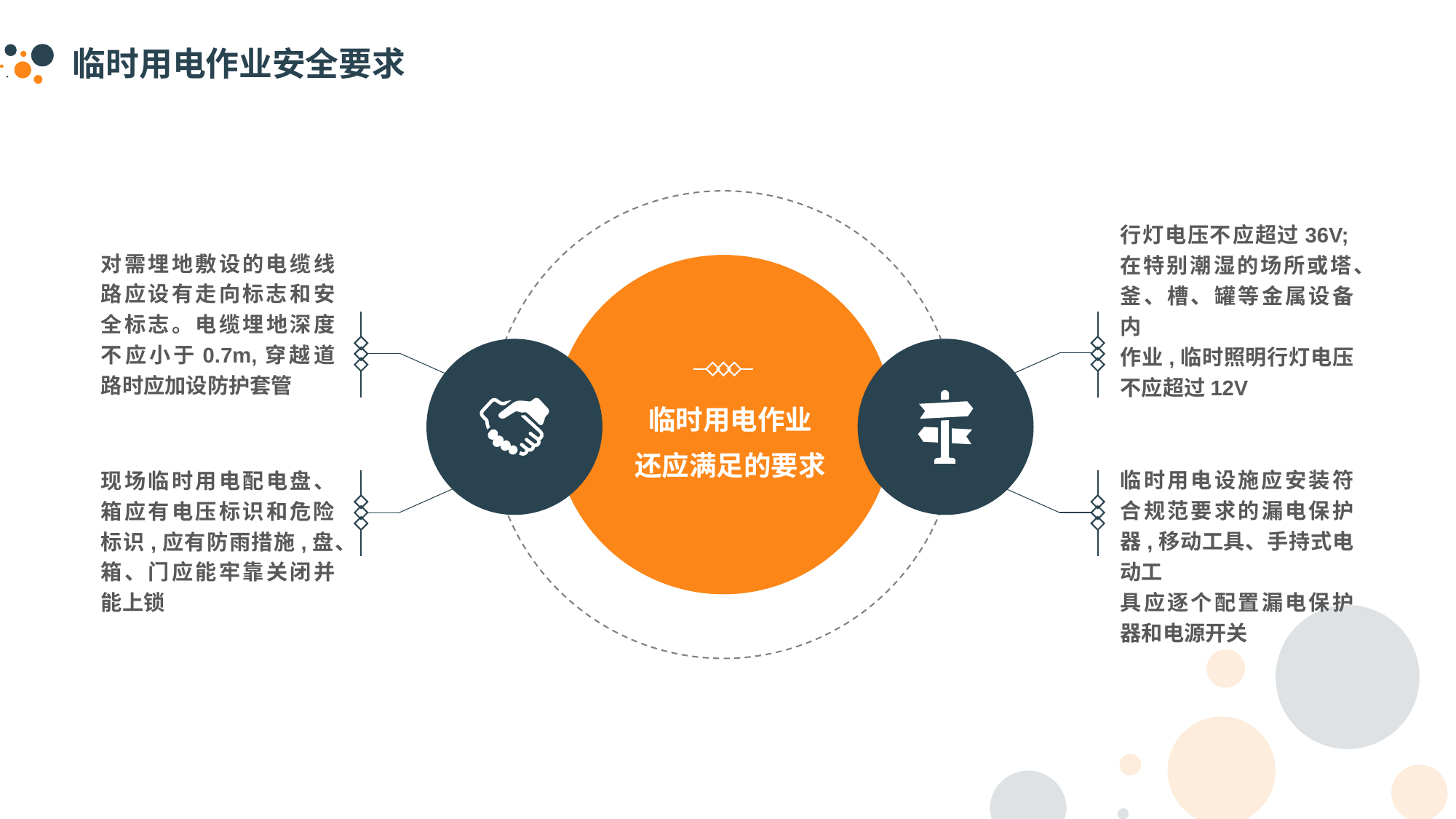

临时用电作业安全要求

对需埋地敷设的电缆线路应设有走向标志和安全标志。电缆埋地深度不应小于0.7m,穿越道路时应加设防护套管

行灯电压不应超过36V;在特别潮湿的场所或塔、釜、槽、罐等金属设备内
作业,临时照明行灯电压不应超过12V

标题文本预设
此部分内容作为文字排版占位显示
此部分内容作为文字排版占位
（建议使用主题字体）

临时用电作业
还应满足的要求

临时用电设施应安装符合规范要求的漏电保护器,移动工具、手持式电动工
具应逐个配置漏电保护器和电源开关

现场临时用电配电盘、箱应有电压标识和危险标识,应有防雨措施,盘、箱、门应能牢靠关闭并能上锁